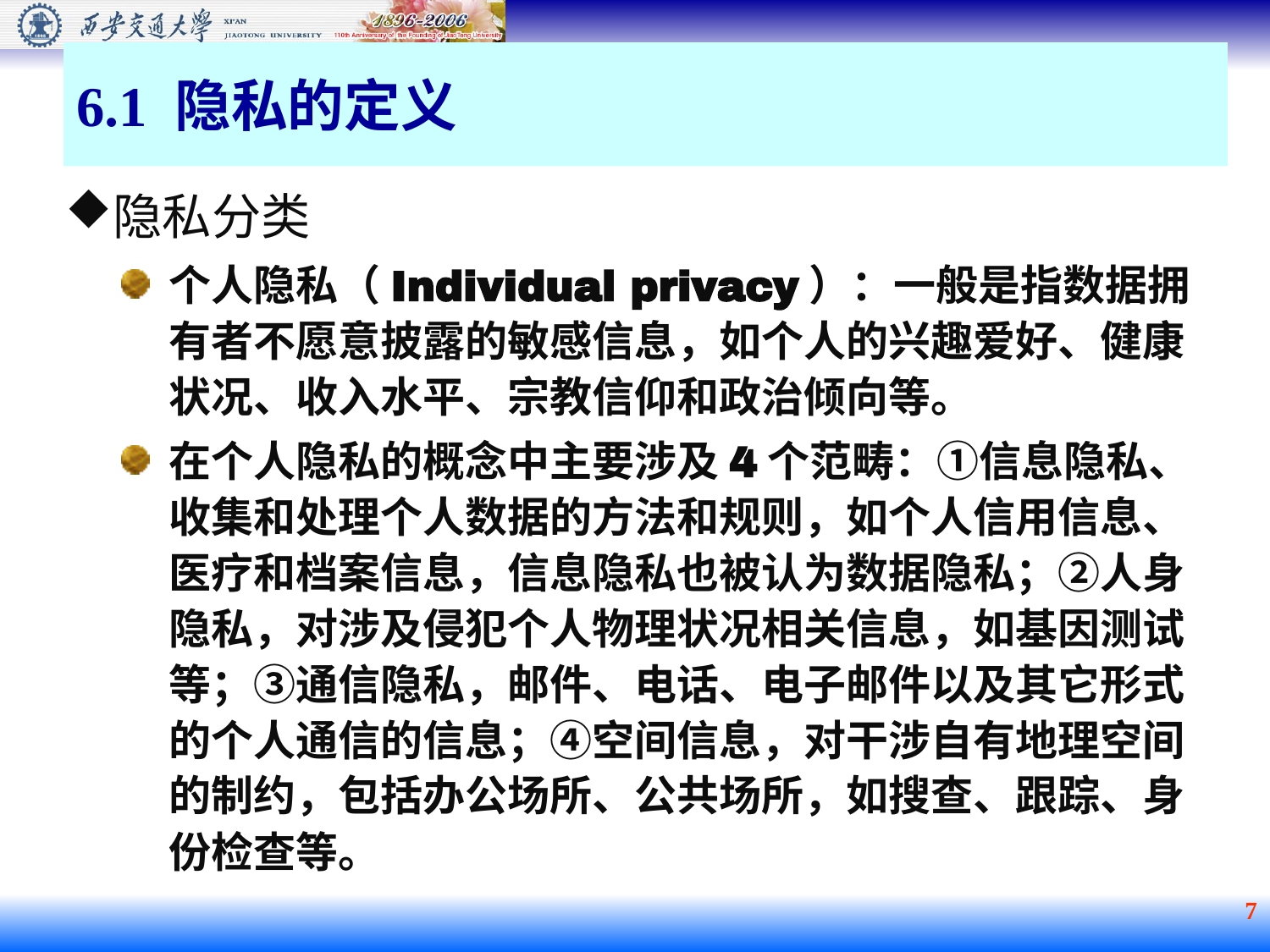

6.1 隐私的定义
隐私分类
个人隐私（Individual privacy）：一般是指数据拥有者不愿意披露的敏感信息，如个人的兴趣爱好、健康状况、收入水平、宗教信仰和政治倾向等。
在个人隐私的概念中主要涉及4个范畴：①信息隐私、收集和处理个人数据的方法和规则，如个人信用信息、医疗和档案信息，信息隐私也被认为数据隐私；②人身隐私，对涉及侵犯个人物理状况相关信息，如基因测试等；③通信隐私，邮件、电话、电子邮件以及其它形式的个人通信的信息；④空间信息，对干涉自有地理空间的制约，包括办公场所、公共场所，如搜查、跟踪、身份检查等。
 7